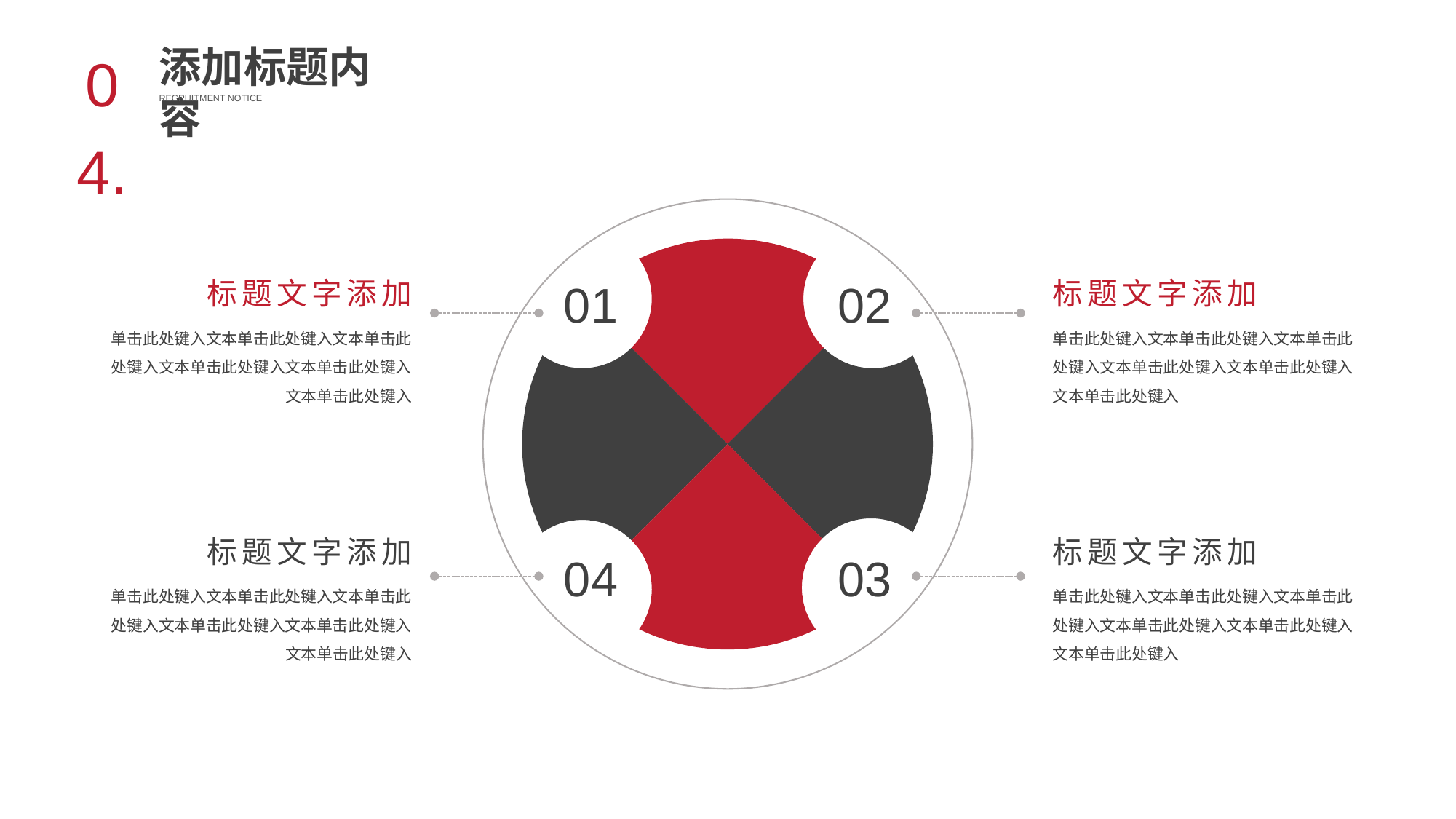

04.
添加标题内容
RECRUITMENT NOTICE

01
02
04
03
标题文字添加
单击此处键入文本单击此处键入文本单击此处键入文本单击此处键入文本单击此处键入文本单击此处键入
标题文字添加
单击此处键入文本单击此处键入文本单击此处键入文本单击此处键入文本单击此处键入文本单击此处键入
标题文字添加
单击此处键入文本单击此处键入文本单击此处键入文本单击此处键入文本单击此处键入文本单击此处键入
标题文字添加
单击此处键入文本单击此处键入文本单击此处键入文本单击此处键入文本单击此处键入文本单击此处键入